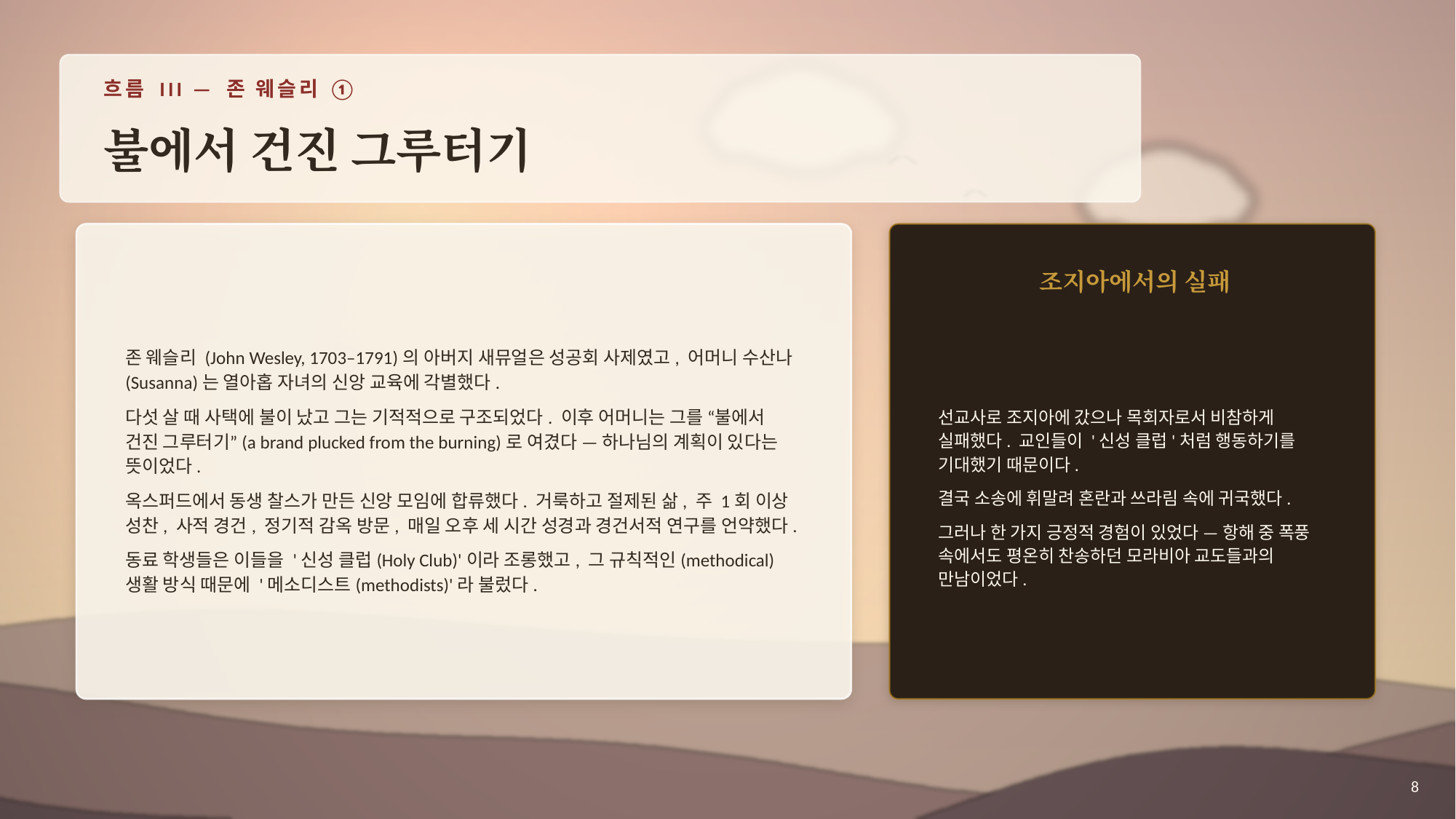

흐름 III — 존 웨슬리 ①
불에서 건진 그루터기

존 웨슬리 (John Wesley, 1703–1791)의 아버지 새뮤얼은 성공회 사제였고, 어머니 수산나(Susanna)는 열아홉 자녀의 신앙 교육에 각별했다.
다섯 살 때 사택에 불이 났고 그는 기적적으로 구조되었다. 이후 어머니는 그를 “불에서 건진 그루터기”(a brand plucked from the burning)로 여겼다 — 하나님의 계획이 있다는 뜻이었다.
옥스퍼드에서 동생 찰스가 만든 신앙 모임에 합류했다. 거룩하고 절제된 삶, 주 1회 이상 성찬, 사적 경건, 정기적 감옥 방문, 매일 오후 세 시간 성경과 경건서적 연구를 언약했다.
동료 학생들은 이들을 '신성 클럽(Holy Club)'이라 조롱했고, 그 규칙적인(methodical) 생활 방식 때문에 '메소디스트(methodists)'라 불렀다.
조지아에서의 실패
선교사로 조지아에 갔으나 목회자로서 비참하게 실패했다. 교인들이 '신성 클럽'처럼 행동하기를 기대했기 때문이다.
결국 소송에 휘말려 혼란과 쓰라림 속에 귀국했다.
그러나 한 가지 긍정적 경험이 있었다 — 항해 중 폭풍 속에서도 평온히 찬송하던 모라비아 교도들과의 만남이었다.
8